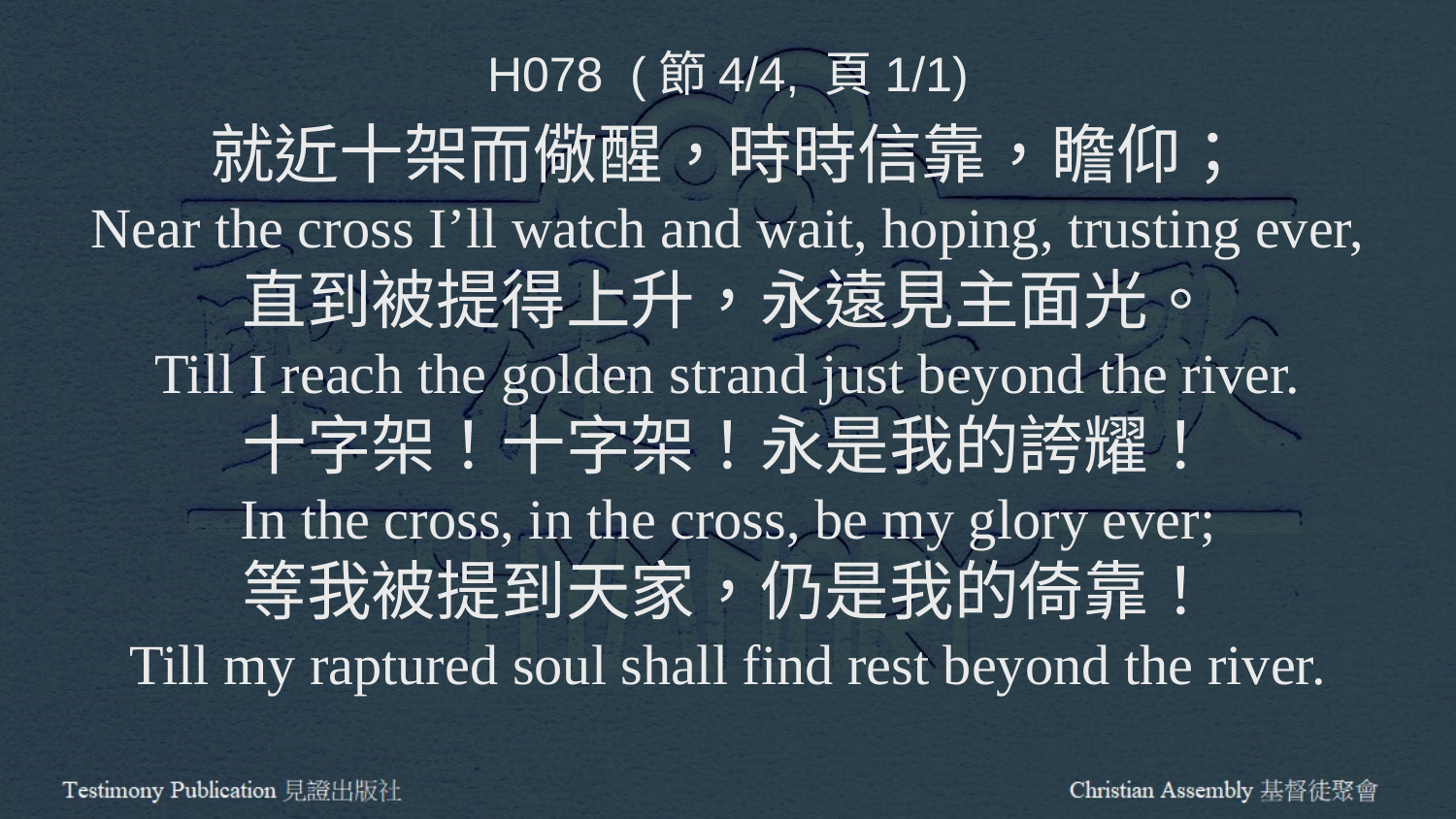

H078  (節4/4, 頁1/1)
就近十架而儆醒，時時信靠，瞻仰；
Near the cross I’ll watch and wait, hoping, trusting ever,
直到被提得上升，永遠見主面光。
Till I reach the golden strand just beyond the river.
十字架！十字架！永是我的誇耀！
In the cross, in the cross, be my glory ever;
等我被提到天家，仍是我的倚靠！
Till my raptured soul shall find rest beyond the river.